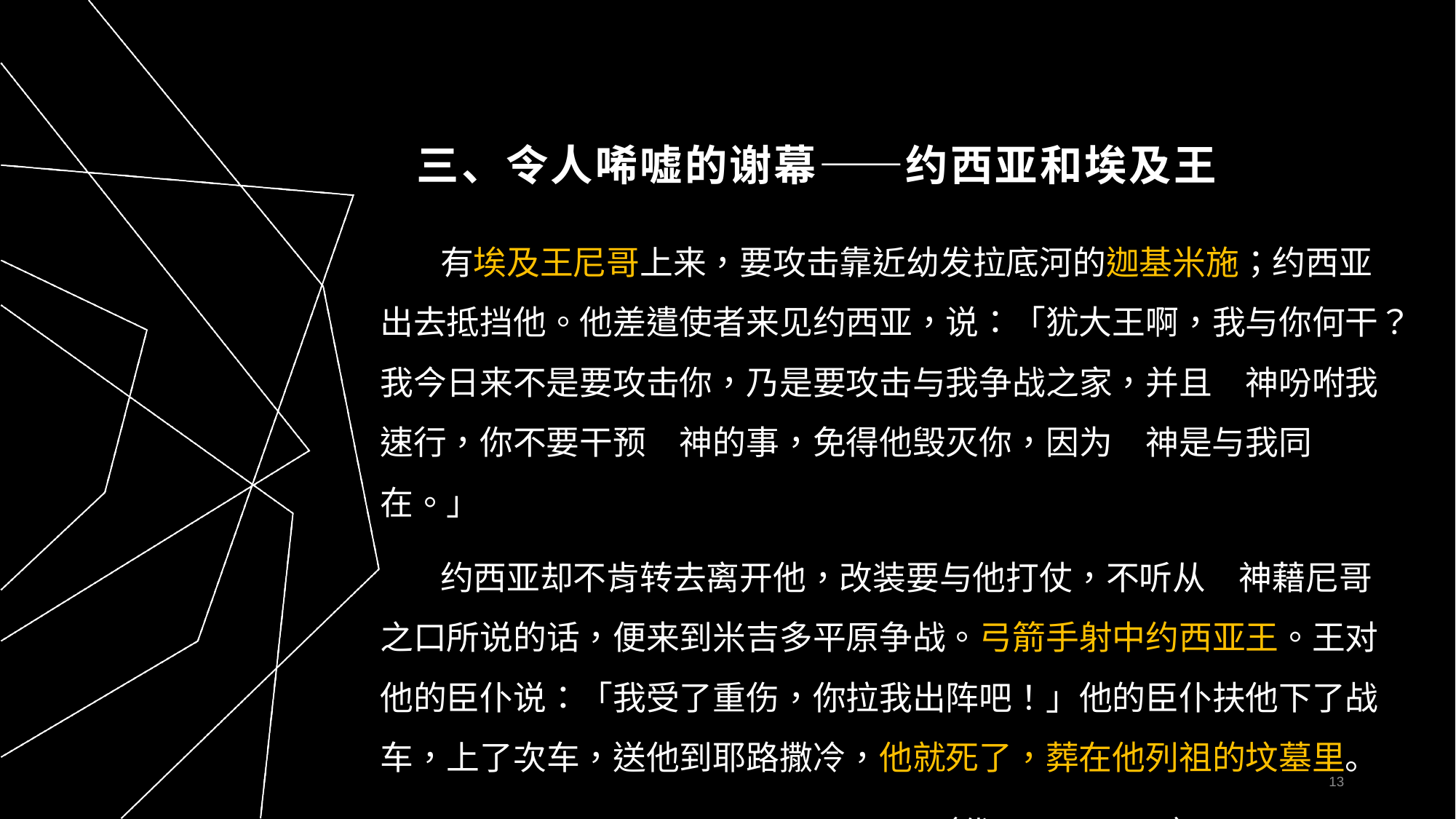

# 三、令人唏嘘的谢幕——约西亚和埃及王
       有埃及王尼哥上来，要攻击靠近幼发拉底河的迦基米施；约西亚出去抵挡他。他差遣使者来见约西亚，说：「犹大王啊，我与你何干？我今日来不是要攻击你，乃是要攻击与我争战之家，并且　神吩咐我速行，你不要干预　神的事，免得他毁灭你，因为　神是与我同在。」
       约西亚却不肯转去离开他，改装要与他打仗，不听从　神藉尼哥之口所说的话，便来到米吉多平原争战。弓箭手射中约西亚王。王对他的臣仆说：「我受了重伤，你拉我出阵吧！」他的臣仆扶他下了战车，上了次车，送他到耶路撒冷，他就死了，葬在他列祖的坟墓里。
					（代下35:20-24）
13